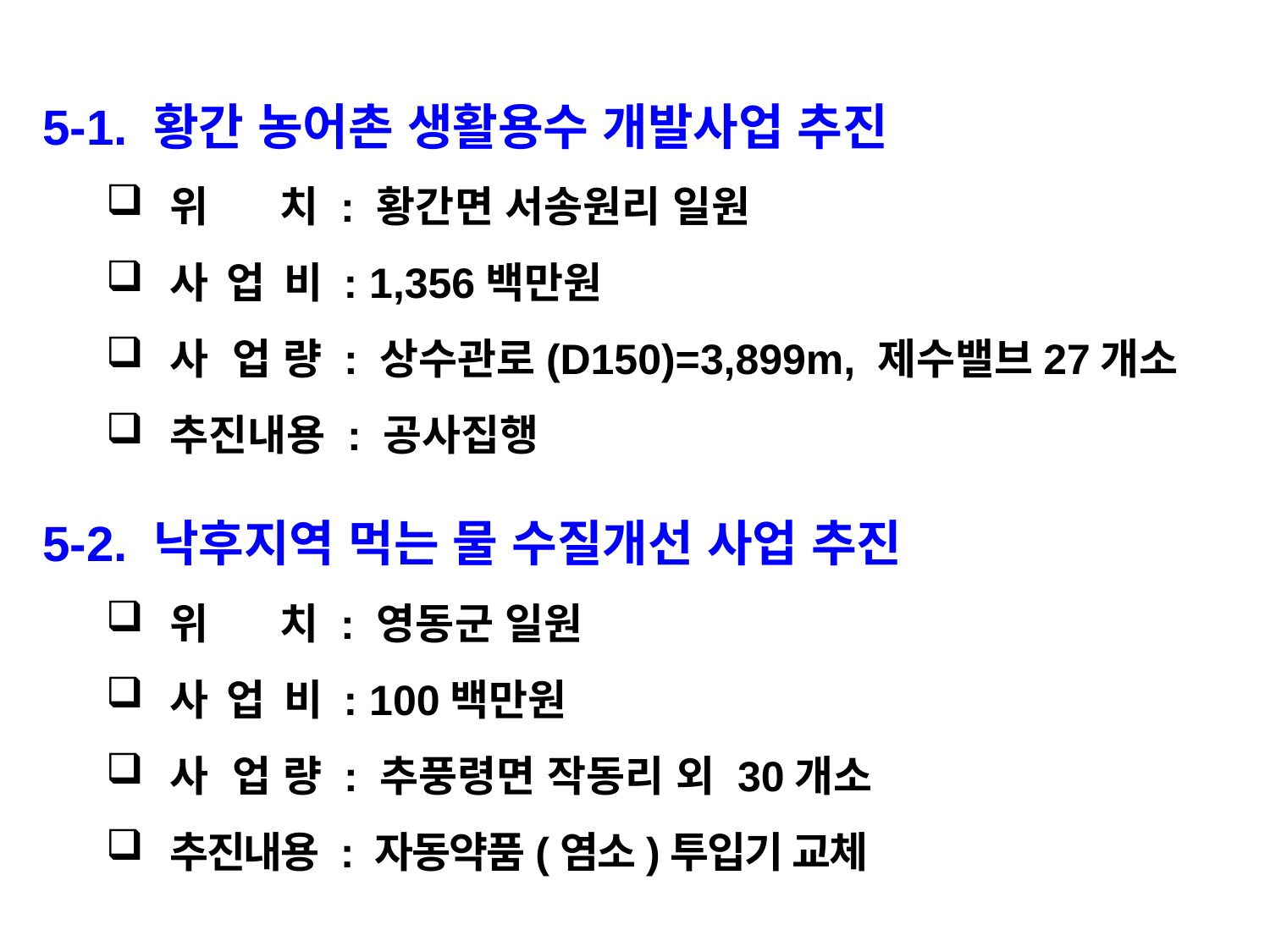

5-1. 황간 농어촌 생활용수 개발사업 추진
위      치 : 황간면 서송원리 일원
사  업  비 : 1,356백만원
사  업 량 : 상수관로(D150)=3,899m, 제수밸브27개소
추진내용 : 공사집행
5-2. 낙후지역 먹는 물 수질개선 사업 추진
위      치 : 영동군 일원
사  업  비 : 100백만원
사  업 량 : 추풍령면 작동리 외 30개소
추진내용 : 자동약품(염소)투입기 교체